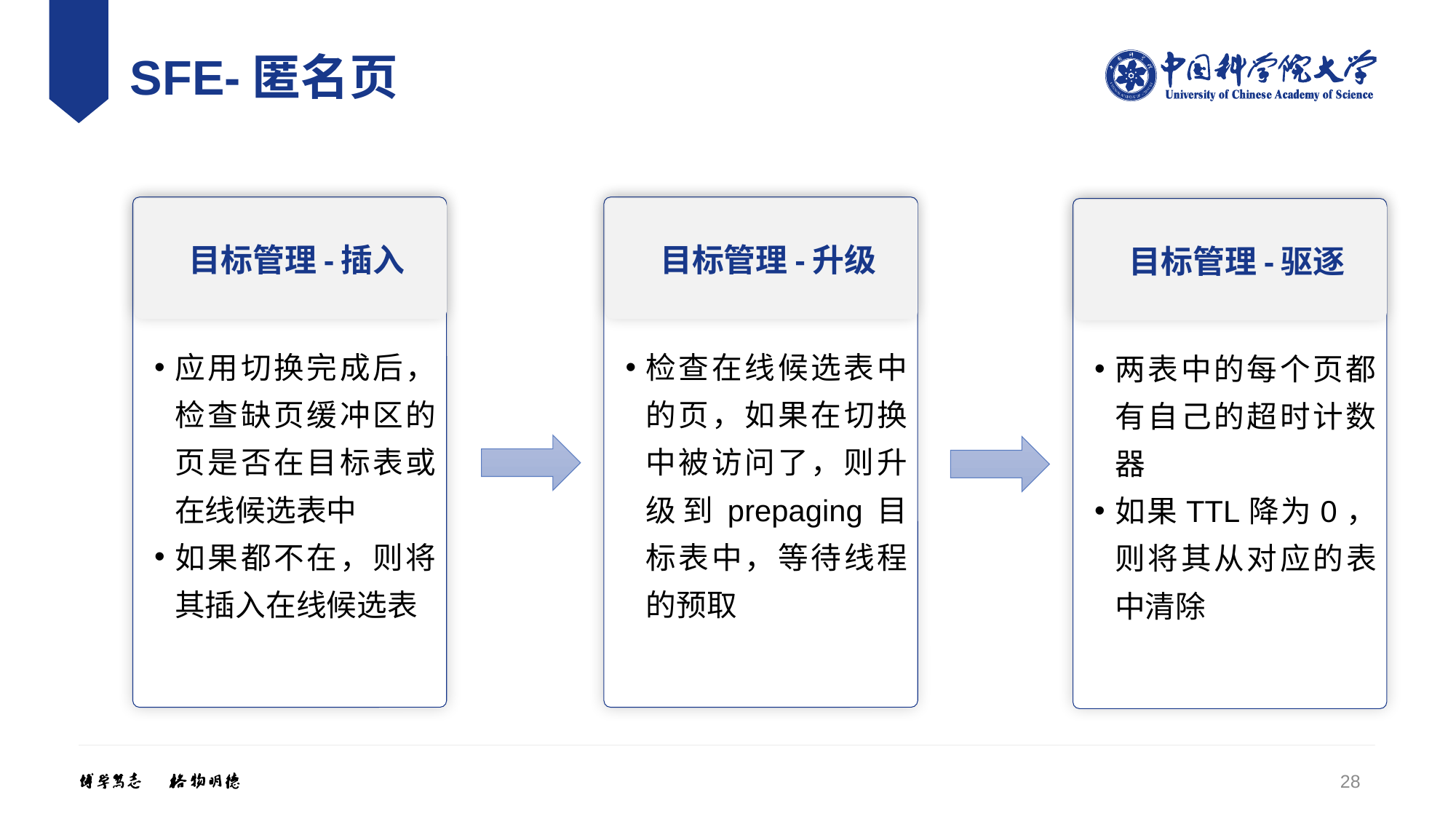

# SFE-匿名页

目标管理-插入
目标管理-升级
目标管理-驱逐
应用切换完成后，检查缺页缓冲区的页是否在目标表或在线候选表中
如果都不在，则将其插入在线候选表
检查在线候选表中的页，如果在切换中被访问了，则升级到prepaging目标表中，等待线程的预取
两表中的每个页都有自己的超时计数器
如果TTL降为0，则将其从对应的表中清除

28